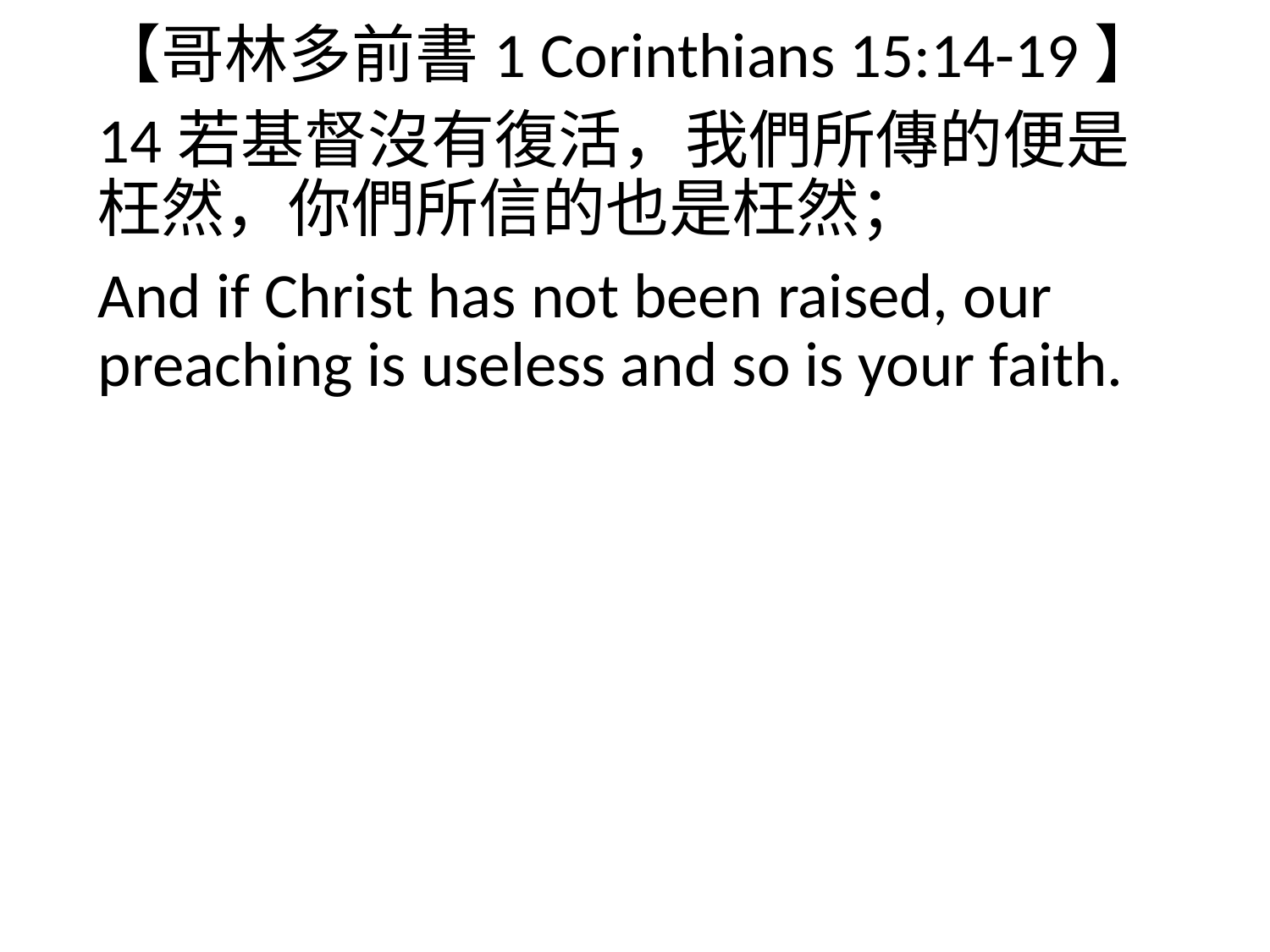

【哥林多前書1 Corinthians 15:14-19】
14若基督沒有復活，我們所傳的便是枉然，你們所信的也是枉然；
And if Christ has not been raised, our preaching is useless and so is your faith.